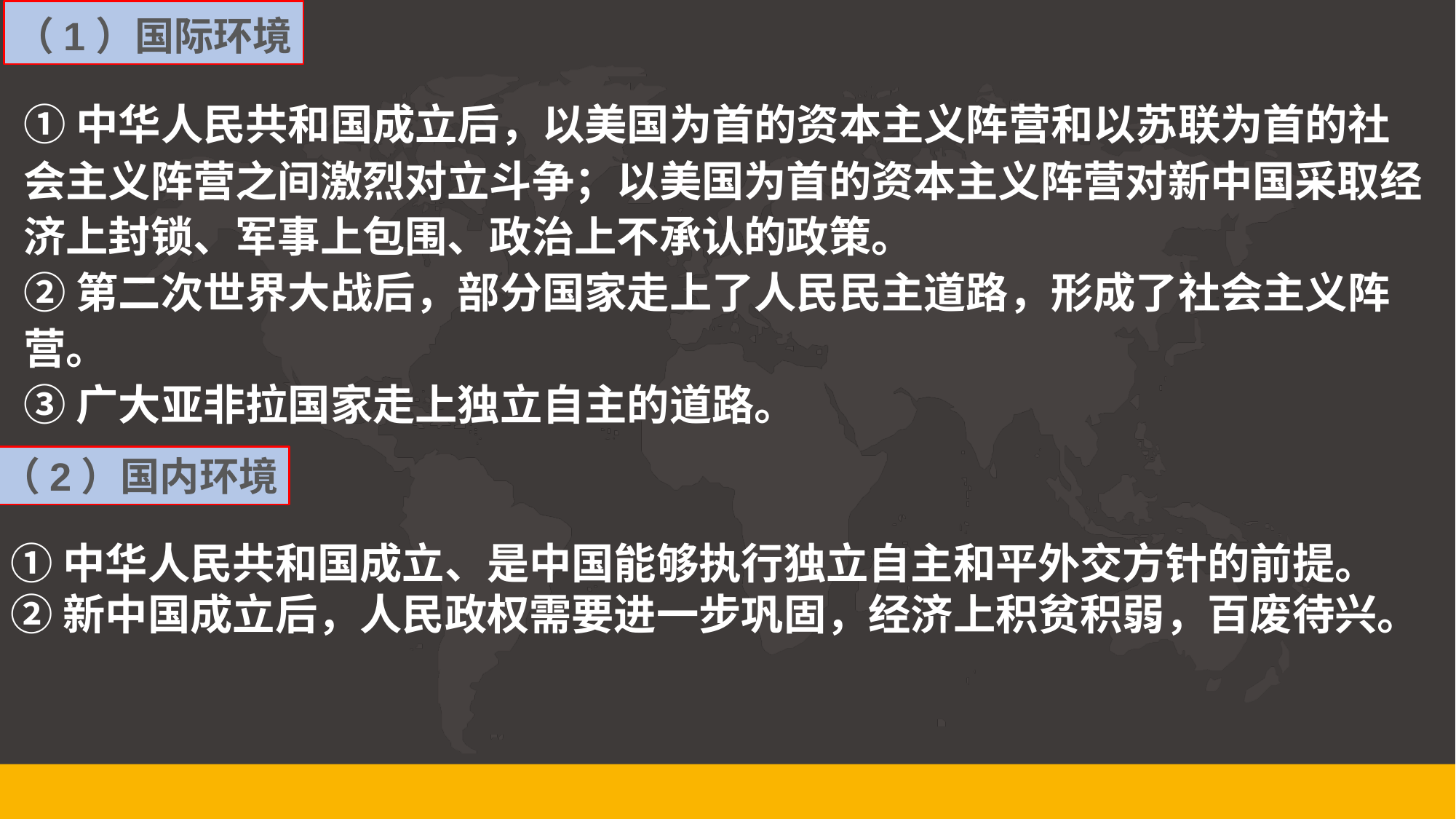

（1）国际环境
①中华人民共和国成立后，以美国为首的资本主义阵营和以苏联为首的社会主义阵营之间激烈对立斗争；以美国为首的资本主义阵营对新中国采取经济上封锁、军事上包围、政治上不承认的政策。
②第二次世界大战后，部分国家走上了人民民主道路，形成了社会主义阵营。
③广大亚非拉国家走上独立自主的道路。
（2）国内环境
①中华人民共和国成立、是中国能够执行独立自主和平外交方针的前提。
②新中国成立后，人民政权需要进一步巩固，经济上积贫积弱，百废待兴。